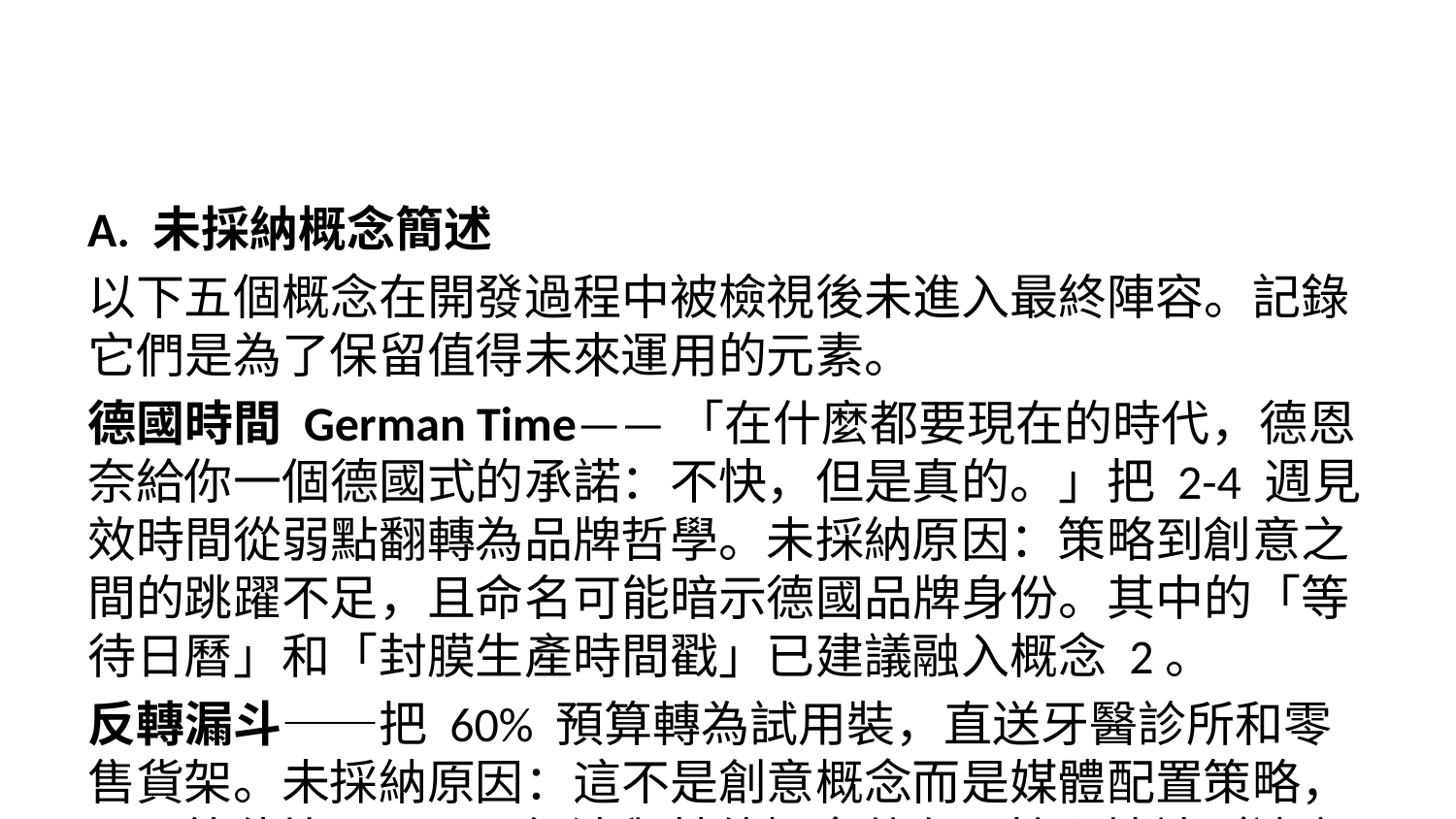

A. 未採納概念簡述
以下五個概念在開發過程中被檢視後未進入最終陣容。記錄它們是為了保留值得未來運用的元素。
德國時間 German Time——「在什麼都要現在的時代，德恩奈給你一個德國式的承諾：不快，但是真的。」把 2-4 週見效時間從弱點翻轉為品牌哲學。未採納原因：策略到創意之間的跳躍不足，且命名可能暗示德國品牌身份。其中的「等待日曆」和「封膜生產時間戳」已建議融入概念 2。
反轉漏斗——把 60% 預算轉為試用裝，直送牙醫診所和零售貨架。未採納原因：這不是創意概念而是媒體配置策略，且預算佔比 100%，無法與其他概念共存。核心精神（讓產品自己說話）已融入概念 7。
鬼門開嘴門開——中元節黑色幽默路線。未採納原因：將宗教儀式商業化風險過高。社群迷因模板的概念已併入「拜拜不痠」，以更安全的「吃」文化切角執行。
不忍了——跨品類消費者運動。未採納原因：500 萬預算和 6 個月時程內不可行。「忍耐指數」互動測驗已整合進概念 1。
溫變封膜——溫變油墨讓封膜在觸摸時浮現隱藏訊息。未採納原因：需德國製造商配合修改包裝流程，供應鏈可行性存疑。但「敏感的，才感覺得到」是一句有翻轉力的 tagline，把「敏感」從負面翻轉為感知優勢，可在未來品牌溝通中獨立運用。
這些概念雖未被選入，但它們的精華——「等待日曆」「忍耐指數」「迷因模板」「翻轉 tagline」——已被分別移植到最終入選的概念中。沒有一個好想法被浪費。